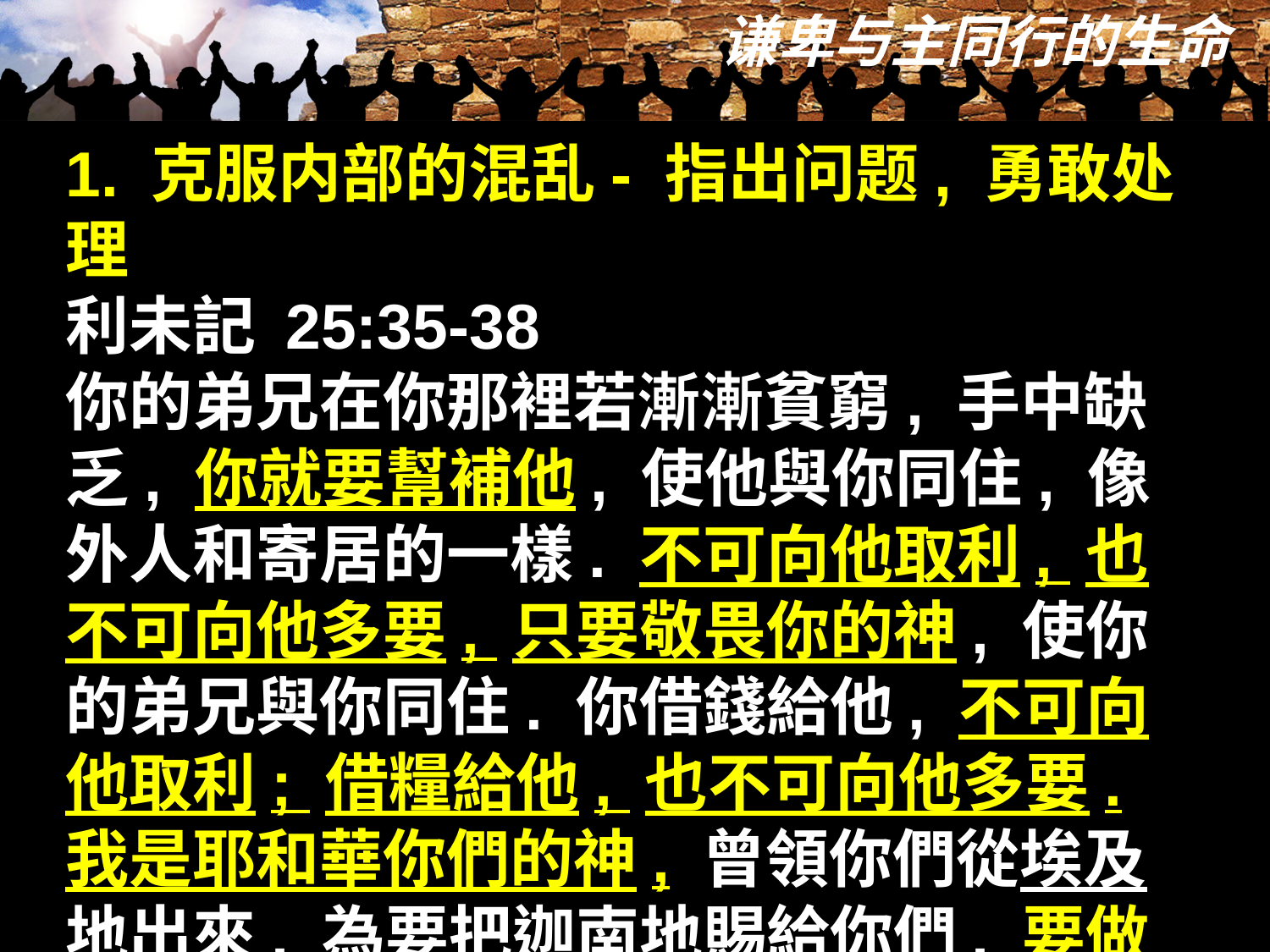

1. 克服内部的混乱- 指出问题, 勇敢处理
利未記 25:35-38
你的弟兄在你那裡若漸漸貧窮, 手中缺乏, 你就要幫補他, 使他與你同住, 像外人和寄居的一樣. 不可向他取利, 也不可向他多要, 只要敬畏你的神, 使你的弟兄與你同住. 你借錢給他, 不可向他取利; 借糧給他, 也不可向他多要. 我是耶和華你們的神, 曾領你們從埃及地出來, 為要把迦南地賜給你們, 要做你們的神.